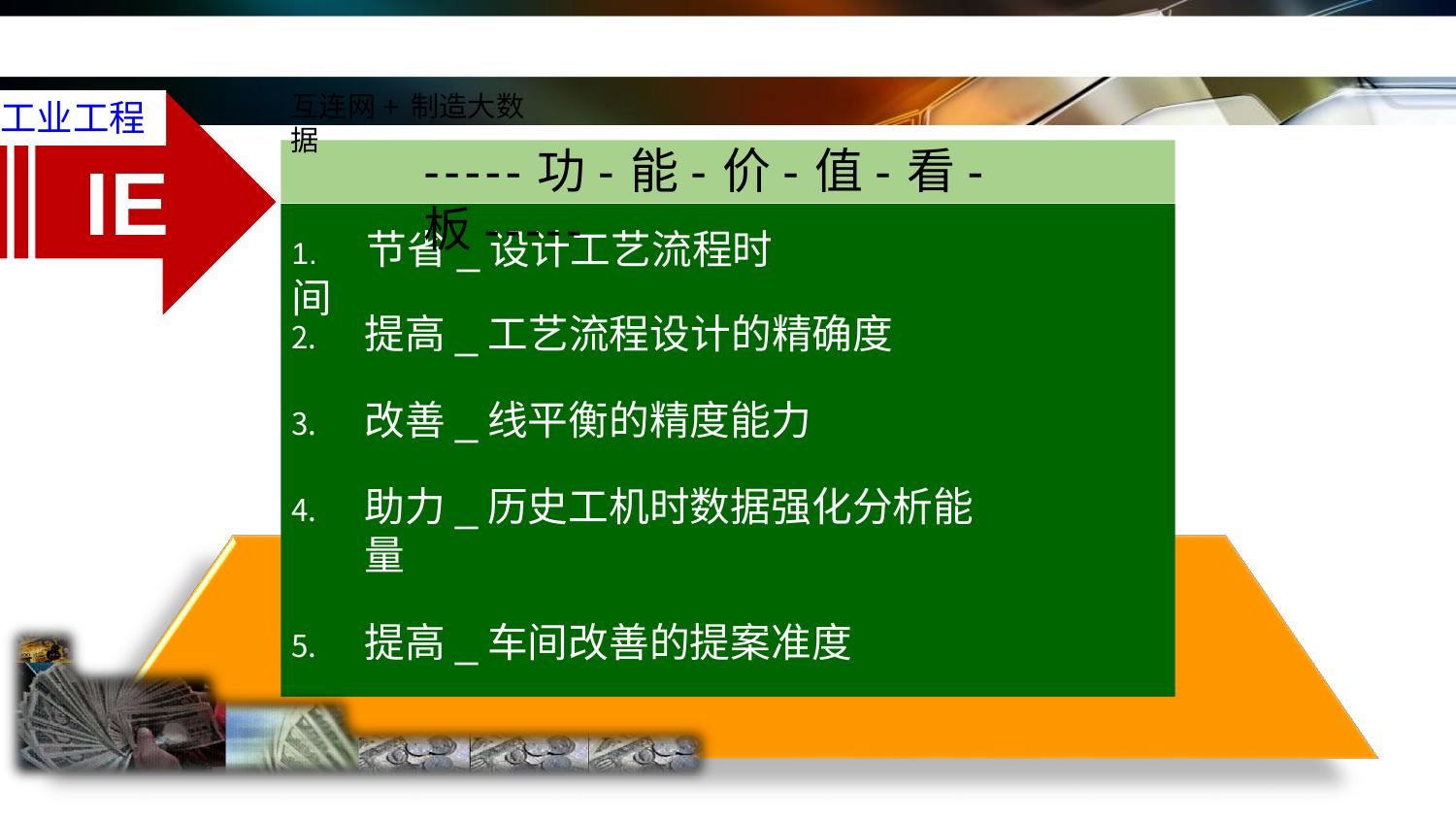

互连网+制造大数据

工业工程
-----功-能-价-值-看-板-----

IE

1.	节省_设计工艺流程时间
提高_工艺流程设计的精确度

改善_线平衡的精度能力

助力_历史工机时数据强化分析能量

提高_车间改善的提案准度